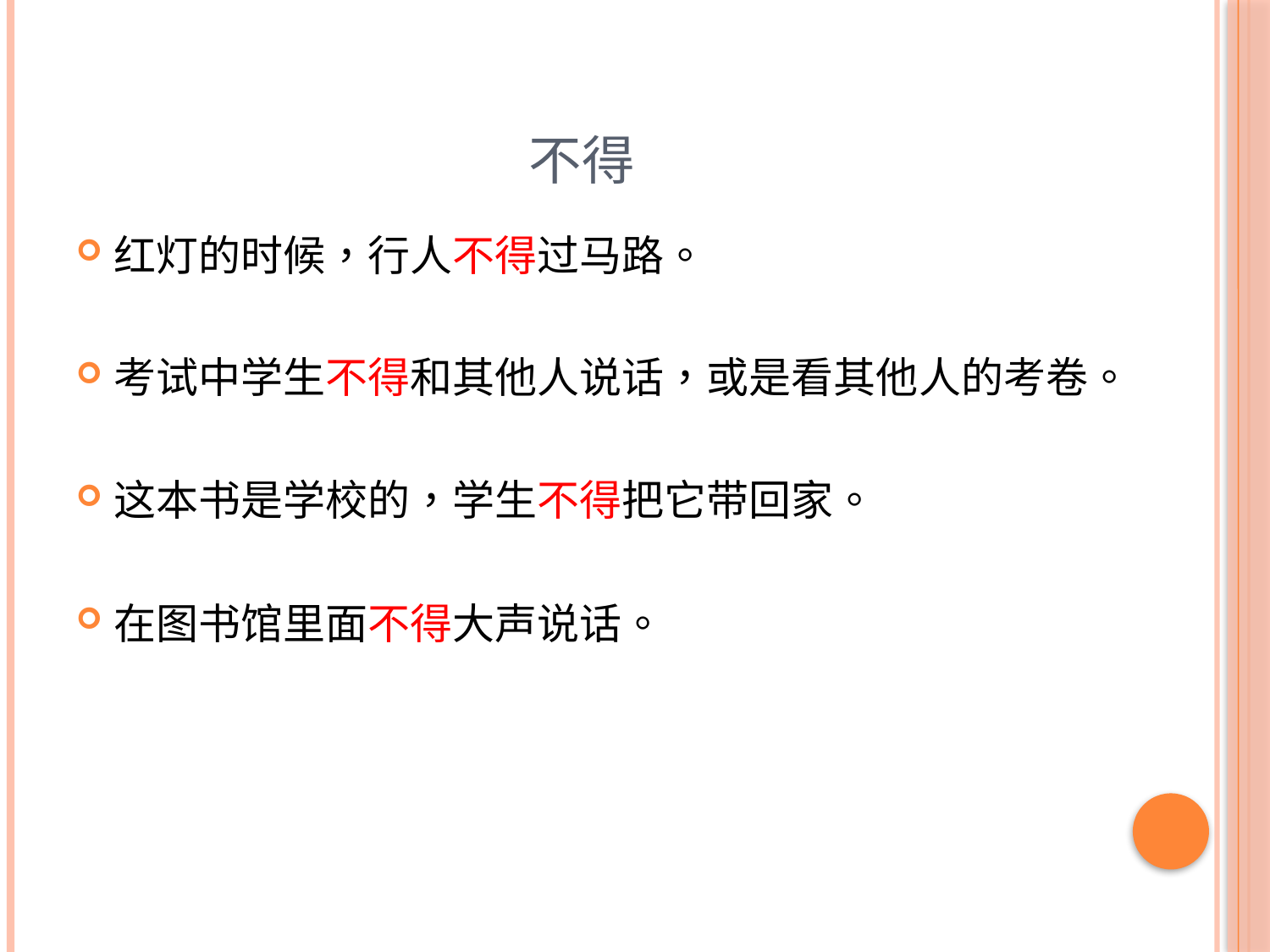

# 不得
红灯的时候，行人不得过马路。

考试中学生不得和其他人说话，或是看其他人的考卷。

这本书是学校的，学生不得把它带回家。

在图书馆里面不得大声说话。